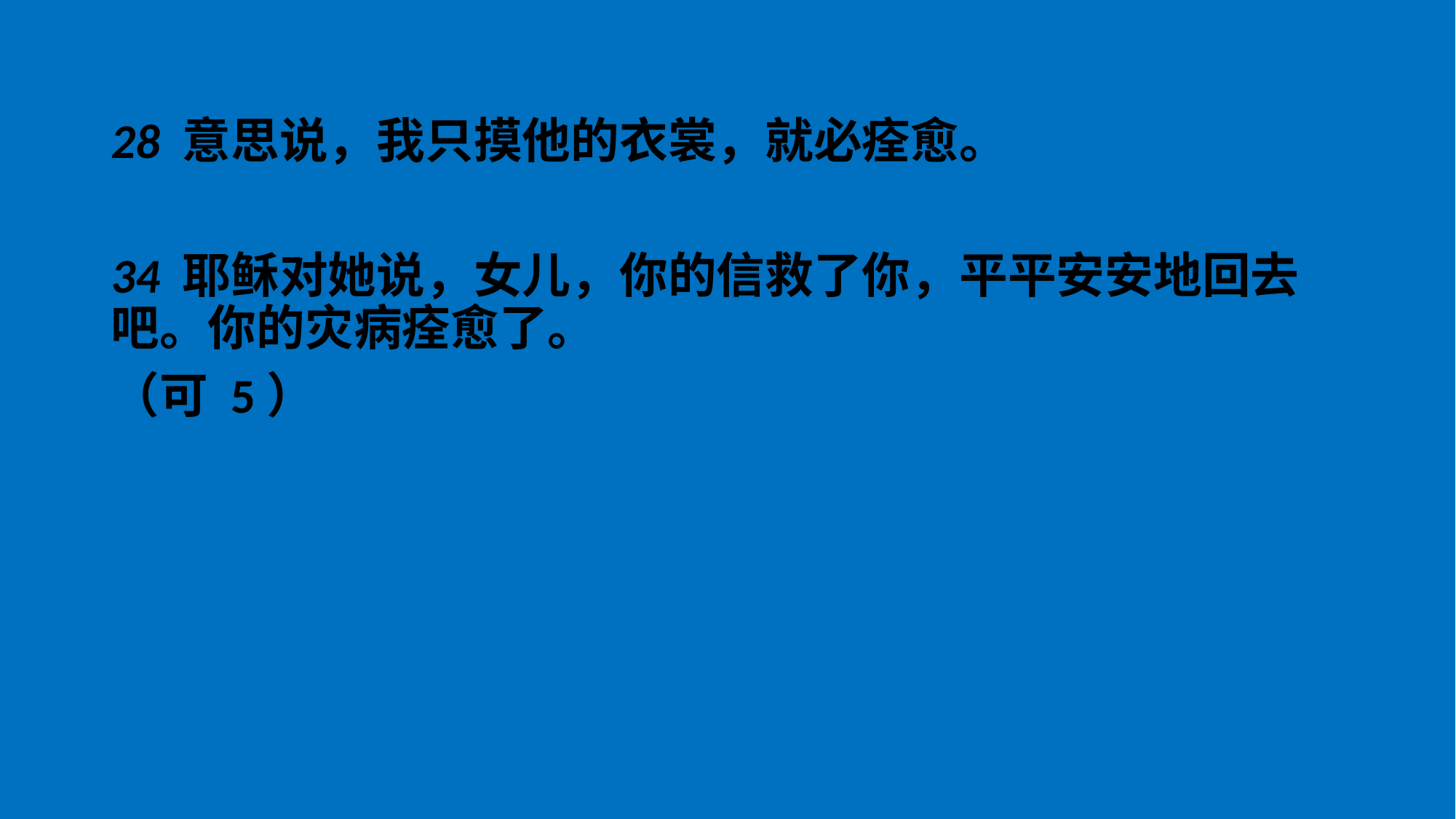

#
28 意思说，我只摸他的衣裳，就必痊愈。

34 耶稣对她说，女儿，你的信救了你，平平安安地回去吧。你的灾病痊愈了。
（可 5）